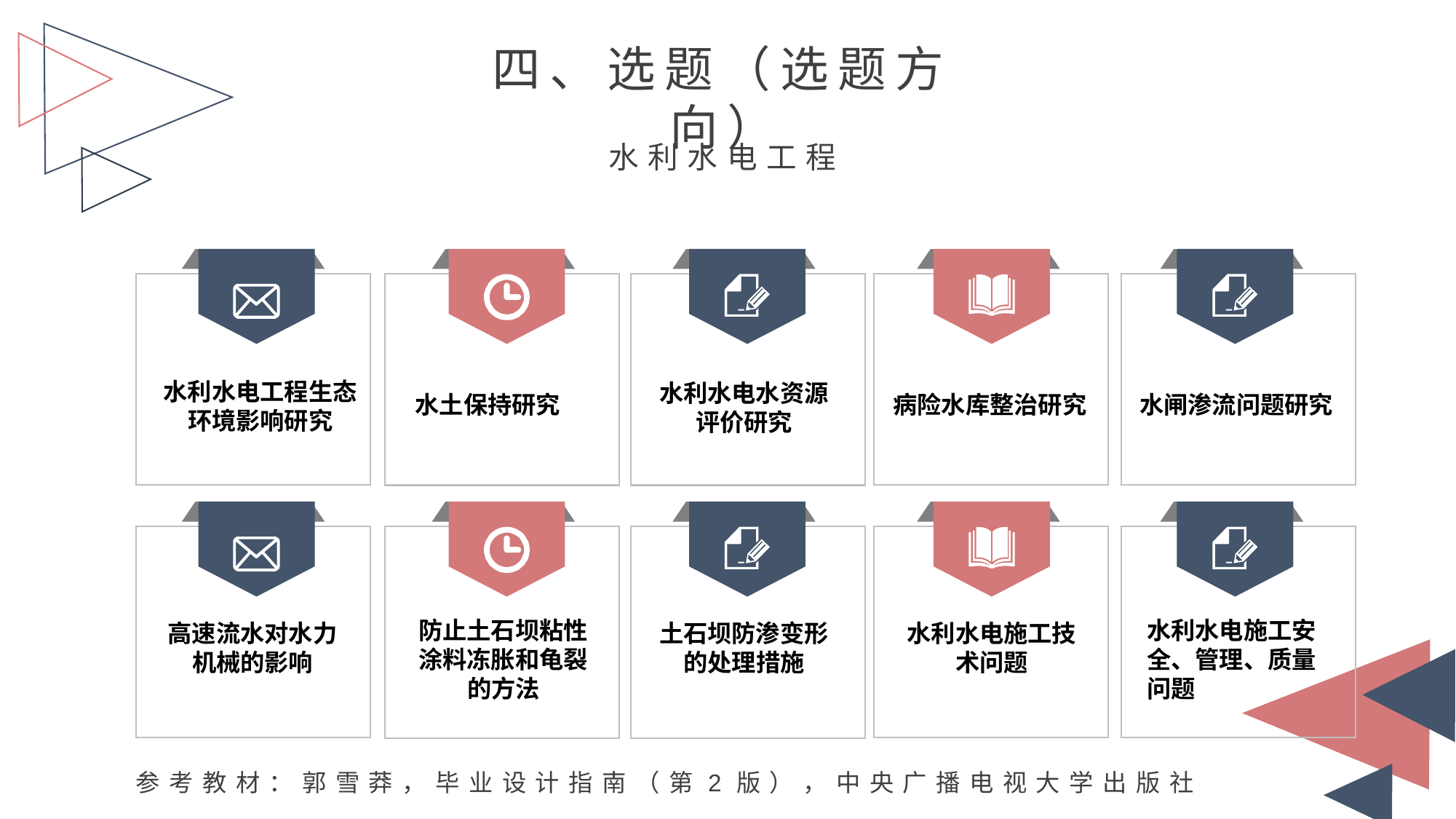

四、选题（选题方向）
水利水电工程

水利水电工程生态环境影响研究
水利水电水资源评价研究
水土保持研究
病险水库整治研究
水闸渗流问题研究

防止土石坝粘性涂料冻胀和龟裂的方法
水利水电施工安全、管理、质量问题
高速流水对水力机械的影响
土石坝防渗变形的处理措施
水利水电施工技术问题

参考教材：郭雪莽，毕业设计指南（第2版），中央广播电视大学出版社